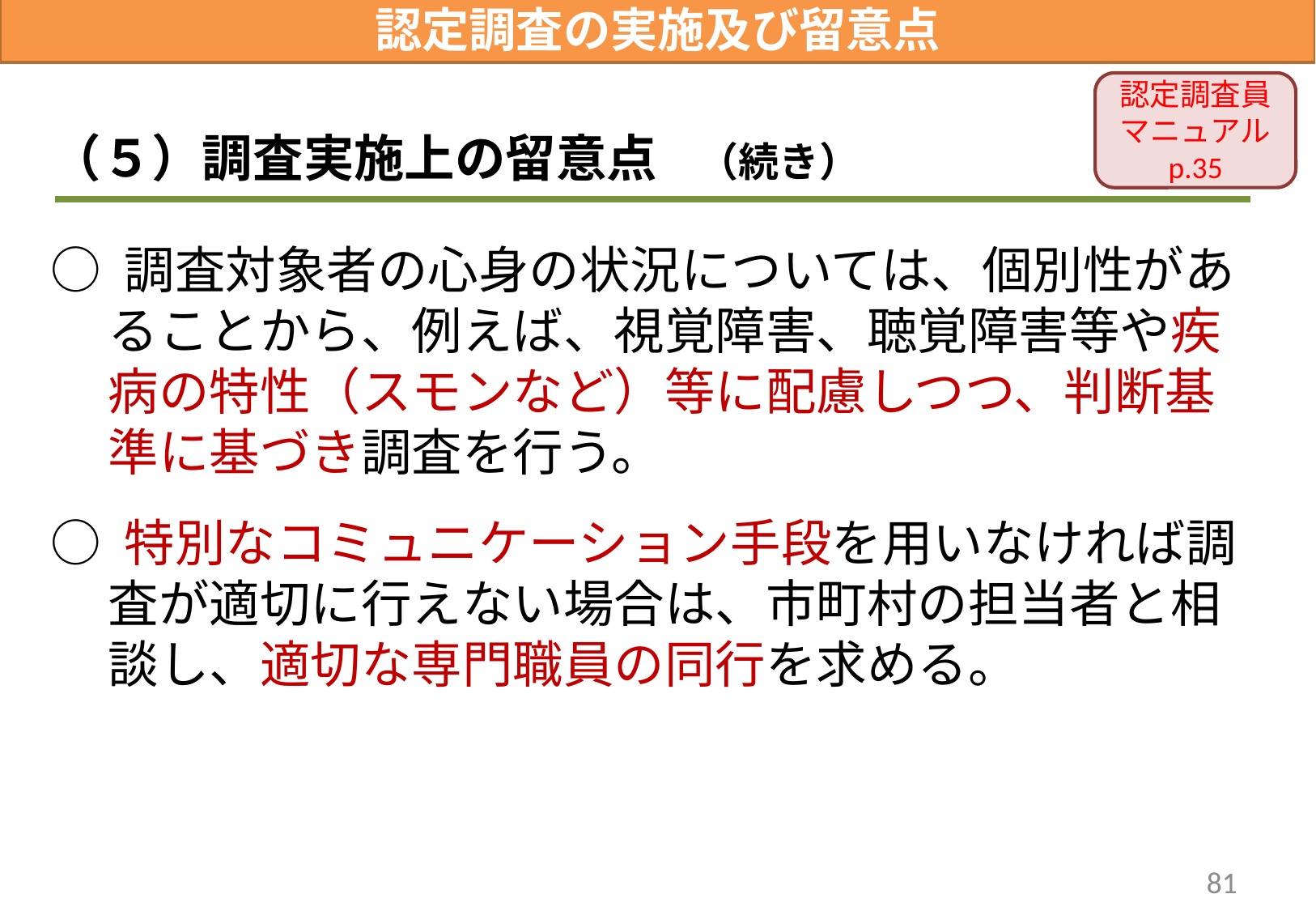

認定調査の実施及び留意点
認定調査員マニュアル
p.35
（５）調査実施上の留意点　（続き）
○ 調査対象者の心身の状況については、個別性があることから、例えば、視覚障害、聴覚障害等や疾病の特性（スモンなど）等に配慮しつつ、判断基準に基づき調査を行う。
○ 特別なコミュニケーション手段を用いなければ調査が適切に行えない場合は、市町村の担当者と相談し、適切な専門職員の同行を求める。
81